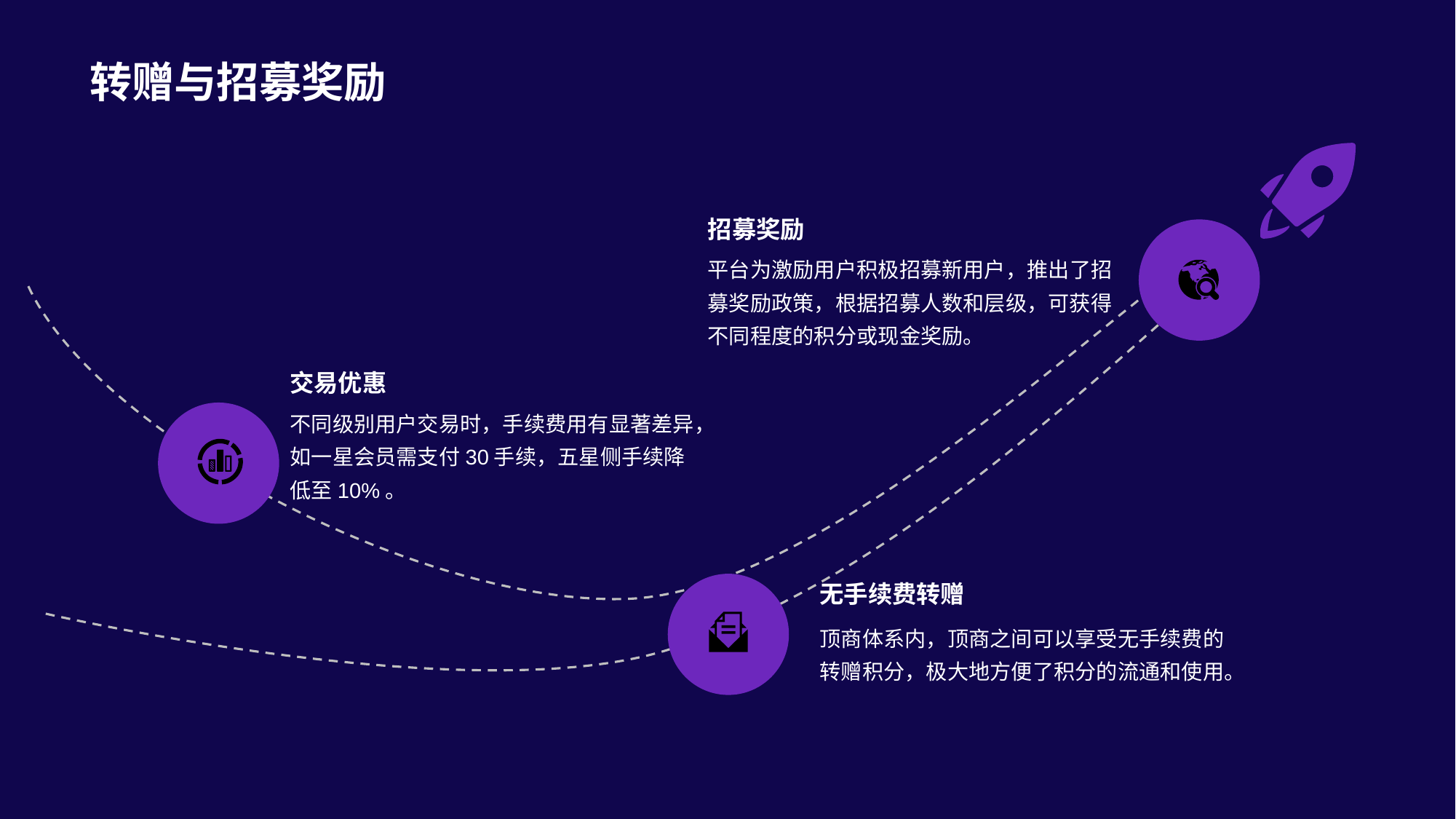

转赠与招募奖励

招募奖励

平台为激励用户积极招募新用户，推出了招募奖励政策，根据招募人数和层级，可获得不同程度的积分或现金奖励。

交易优惠
不同级别用户交易时，手续费用有显著差异，如一星会员需支付30手续，五星侧手续降低至10%。

无手续费转赠

顶商体系内，顶商之间可以享受无手续费的转赠积分，极大地方便了积分的流通和使用。